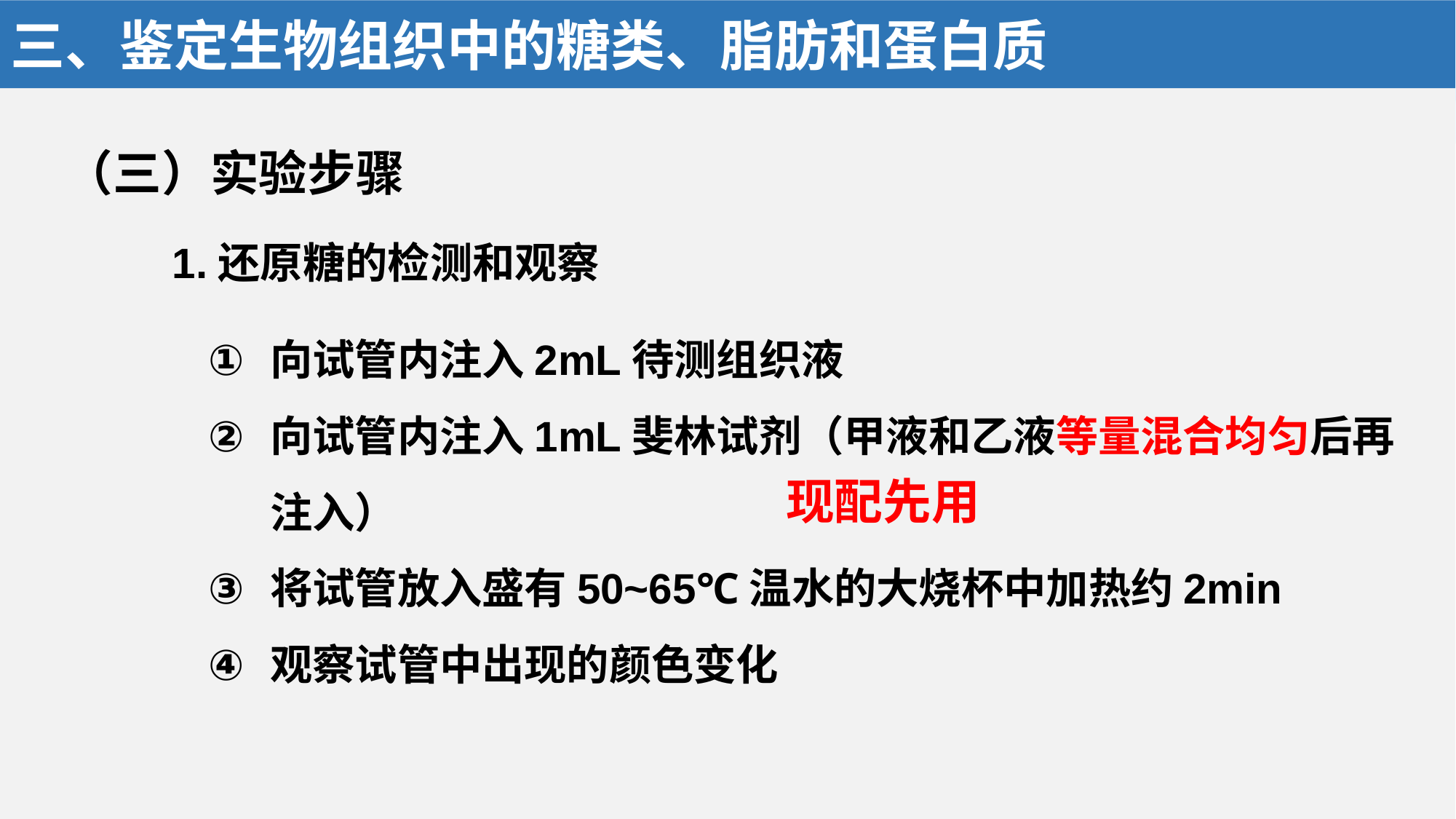

三、鉴定生物组织中的糖类、脂肪和蛋白质
（三）实验步骤
        1.还原糖的检测和观察
向试管内注入2mL待测组织液
向试管内注入1mL斐林试剂（甲液和乙液等量混合均匀后再注入）
将试管放入盛有50~65℃温水的大烧杯中加热约2min
观察试管中出现的颜色变化
现配先用